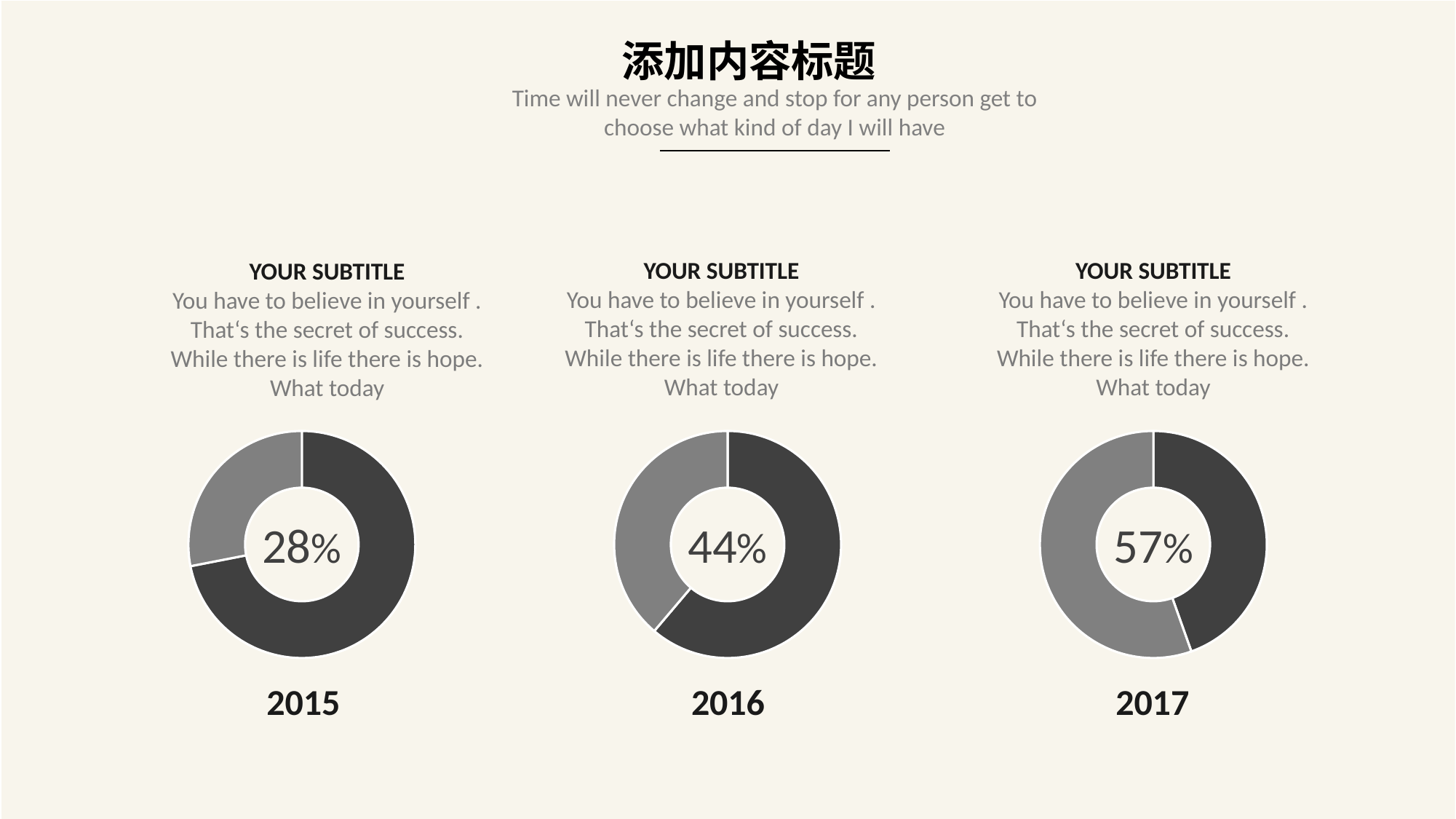

添加内容标题
Time will never change and stop for any person get to choose what kind of day I will have
YOUR SUBTITLE
You have to believe in yourself . That‘s the secret of success. While there is life there is hope. What today
YOUR SUBTITLE
You have to believe in yourself . That‘s the secret of success. While there is life there is hope. What today
YOUR SUBTITLE
You have to believe in yourself . That‘s the secret of success. While there is life there is hope. What today

### Chart

| Category | SALES |
|---|---|
| DATA1 | 8.2 |
| DATA2 | 3.2 |
28%

### Chart

| Category | SALES |
|---|---|
| DATA1 | 8.2 |
| DATA2 | 5.2 |
44%

### Chart

| Category | SALES |
|---|---|
| DATA1 | 8.2 |
| DATA2 | 10.2 |
57%
2015
2016
2017